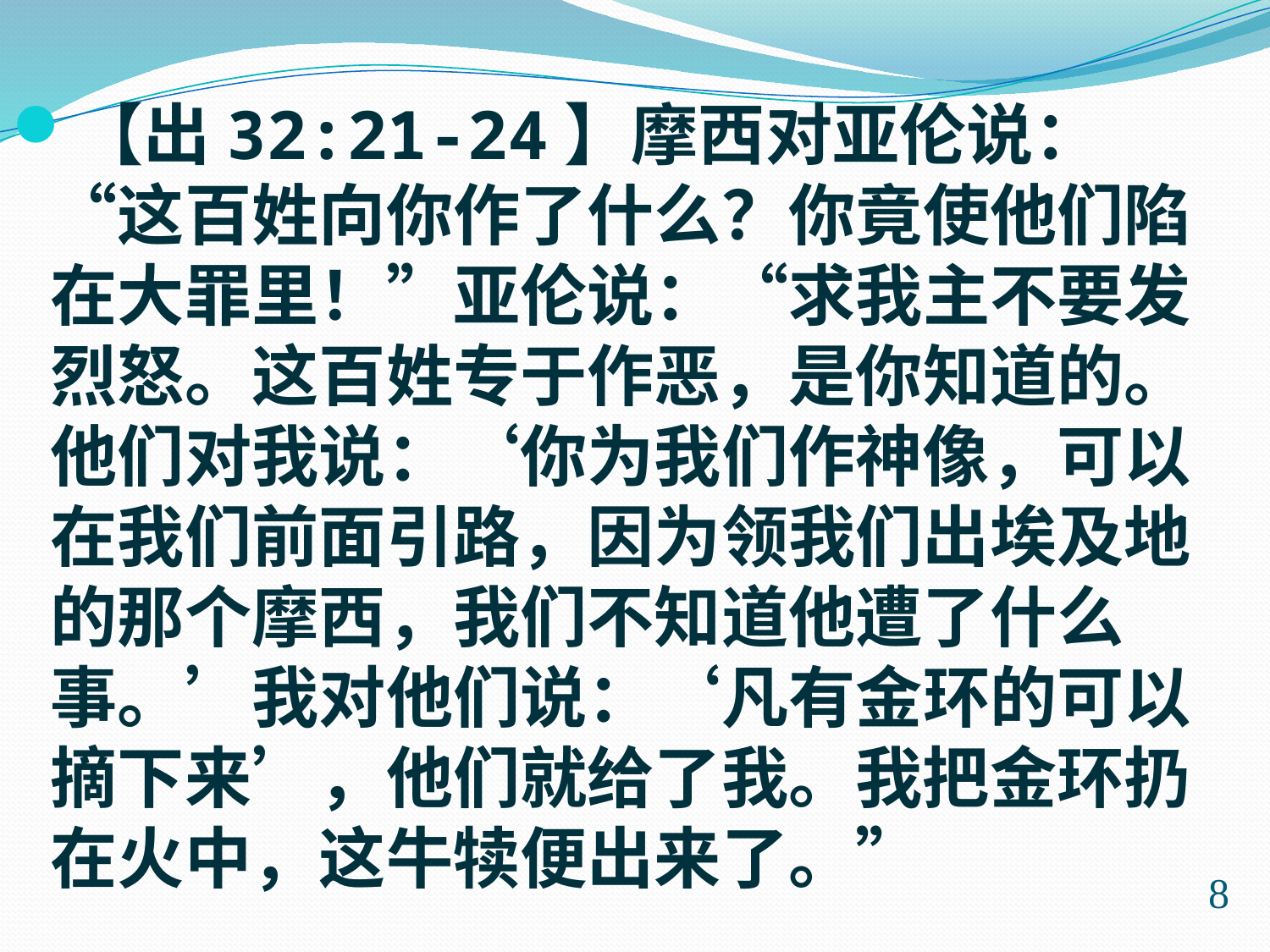

【出32:21-24】摩西对亚伦说：“这百姓向你作了什么？你竟使他们陷在大罪里！”亚伦说：“求我主不要发烈怒。这百姓专于作恶，是你知道的。他们对我说：‘你为我们作神像，可以在我们前面引路，因为领我们出埃及地的那个摩西，我们不知道他遭了什么事。’我对他们说：‘凡有金环的可以摘下来’，他们就给了我。我把金环扔在火中，这牛犊便出来了。”
8